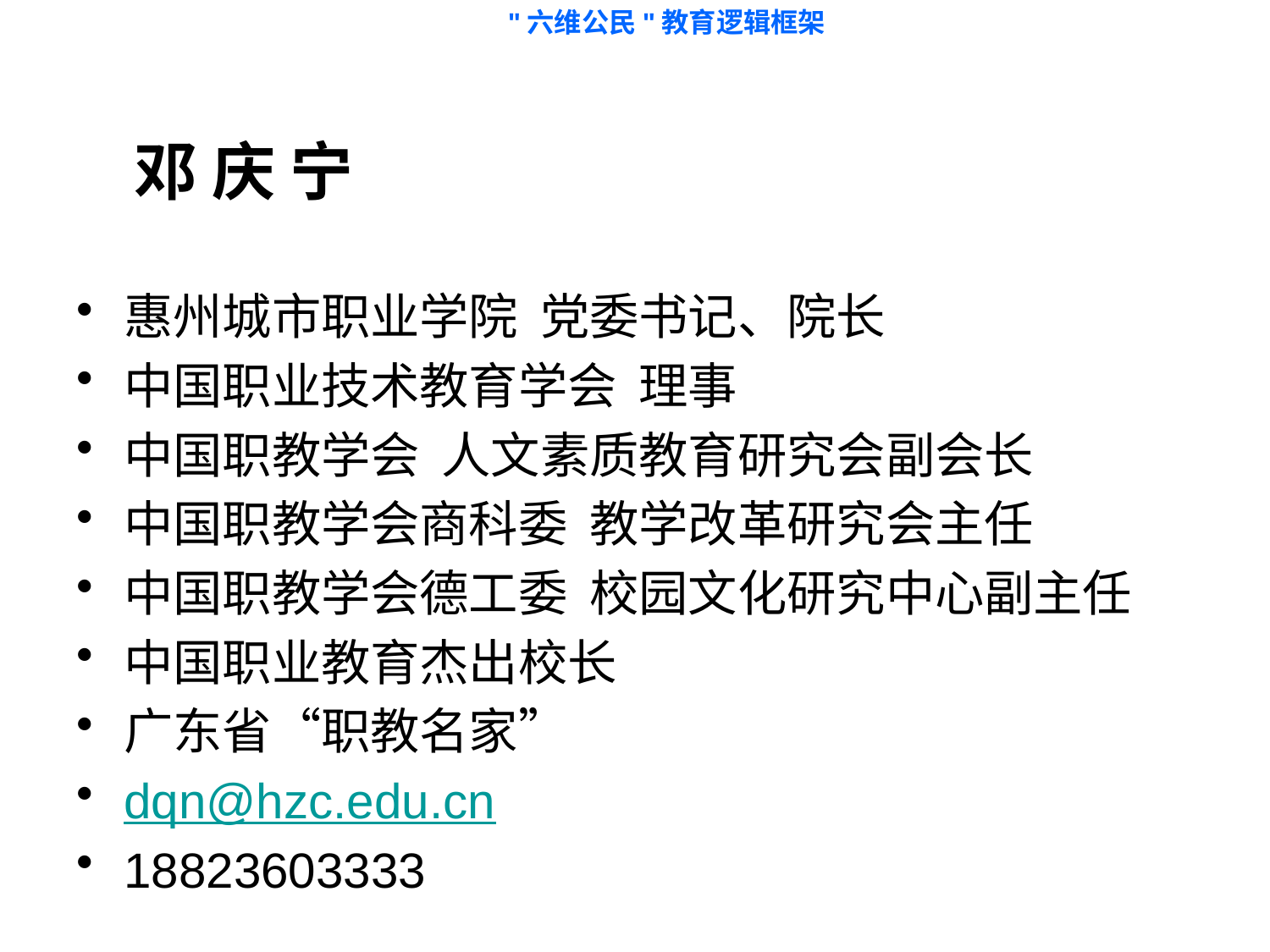

# 邓 庆 宁
惠州城市职业学院  党委书记、院长
中国职业技术教育学会  理事
中国职教学会  人文素质教育研究会副会长
中国职教学会商科委  教学改革研究会主任
中国职教学会德工委  校园文化研究中心副主任
中国职业教育杰出校长
广东省“职教名家”
dqn@hzc.edu.cn
18823603333